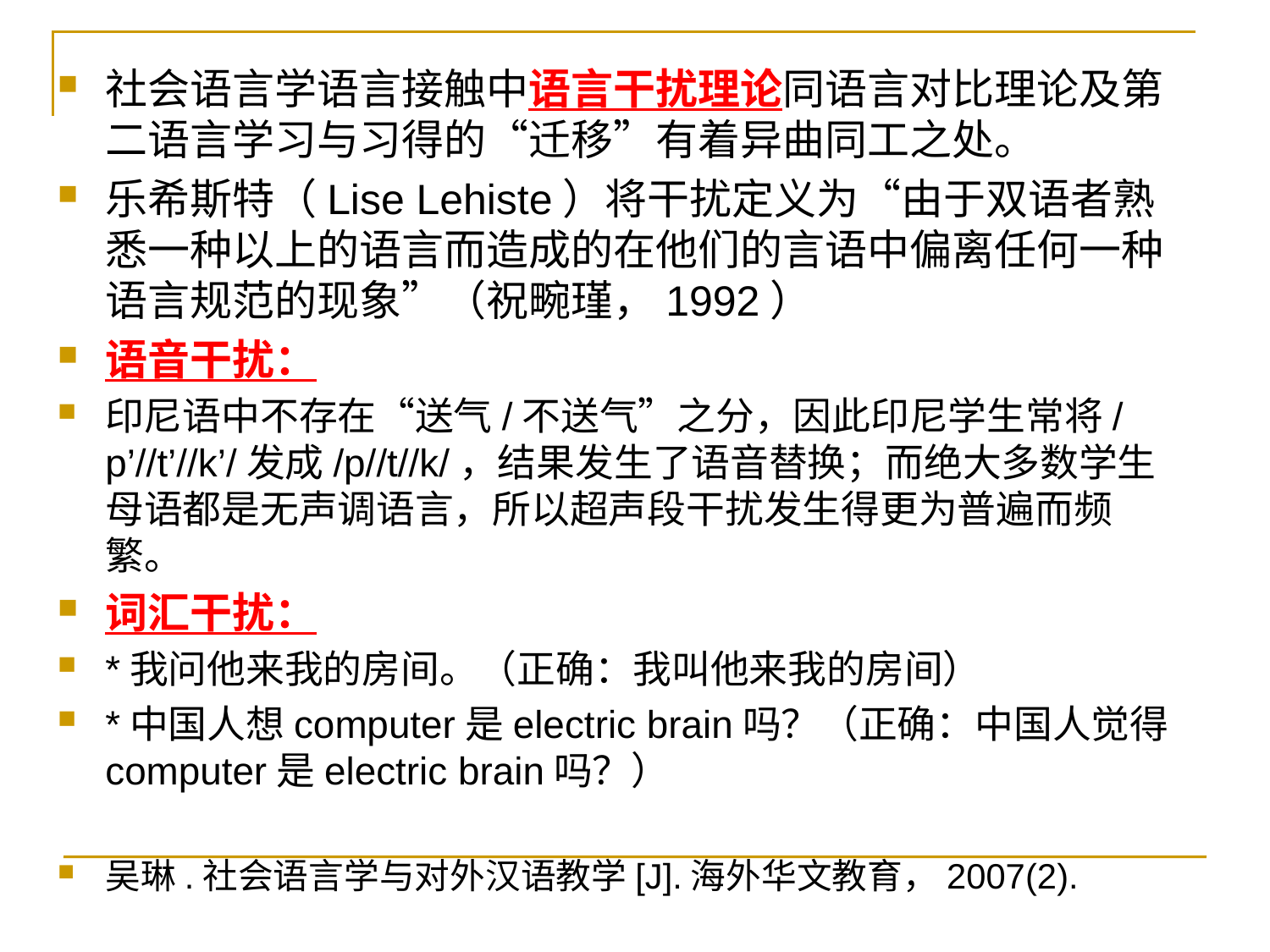

社会语言学语言接触中语言干扰理论同语言对比理论及第二语言学习与习得的“迁移”有着异曲同工之处。
乐希斯特（Lise Lehiste）将干扰定义为“由于双语者熟悉一种以上的语言而造成的在他们的言语中偏离任何一种语言规范的现象”（祝畹瑾，1992）
语音干扰：
印尼语中不存在“送气/不送气”之分，因此印尼学生常将/p’//t’//k’/发成/p//t//k/，结果发生了语音替换；而绝大多数学生母语都是无声调语言，所以超声段干扰发生得更为普遍而频繁。
词汇干扰：
*我问他来我的房间。（正确：我叫他来我的房间）
*中国人想computer是electric brain吗？（正确：中国人觉得computer是electric brain吗？）

吴琳.社会语言学与对外汉语教学[J].海外华文教育，2007(2).